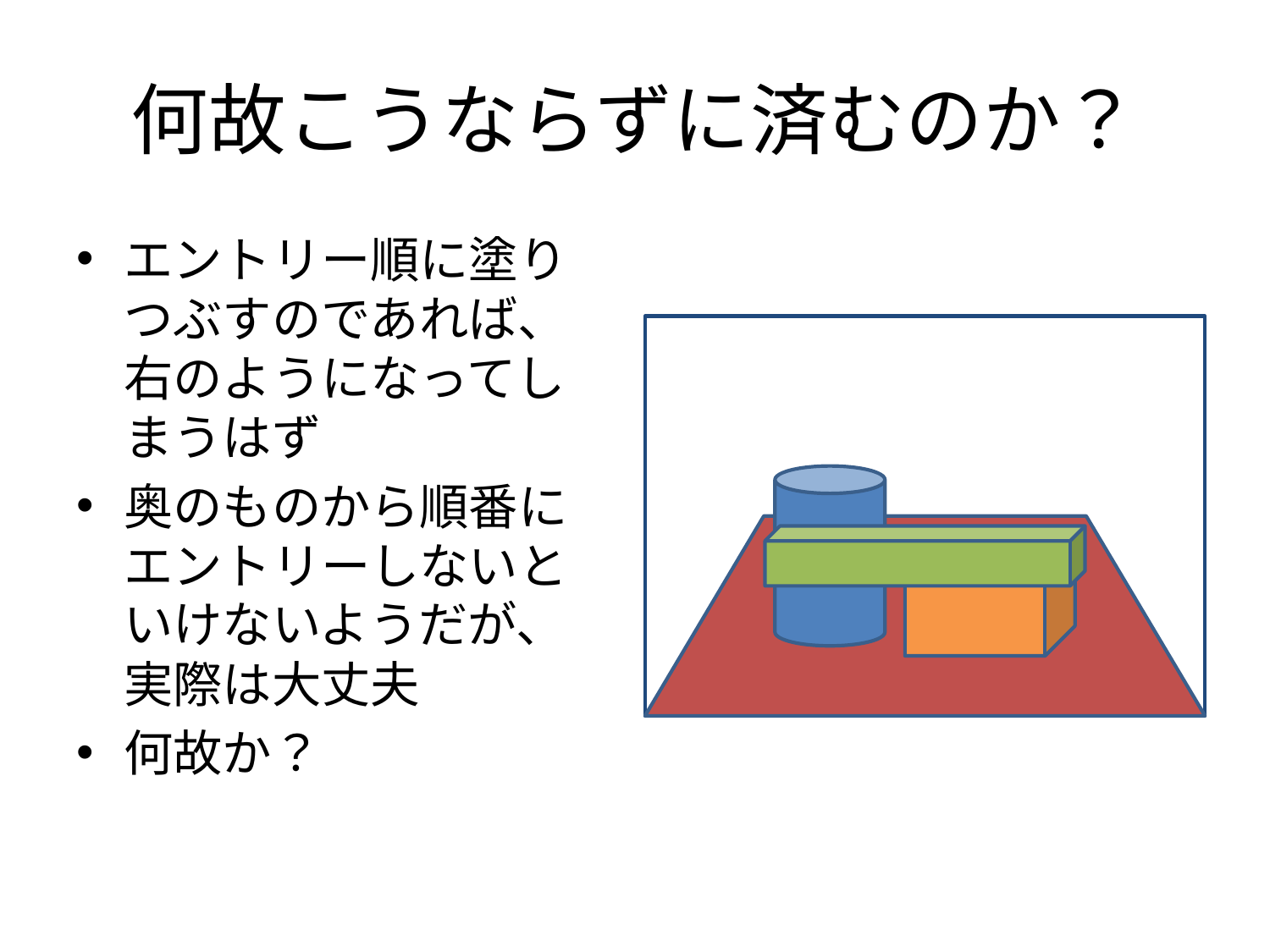

# 何故こうならずに済むのか？
エントリー順に塗りつぶすのであれば、右のようになってしまうはず
奥のものから順番にエントリーしないといけないようだが、実際は大丈夫
何故か？